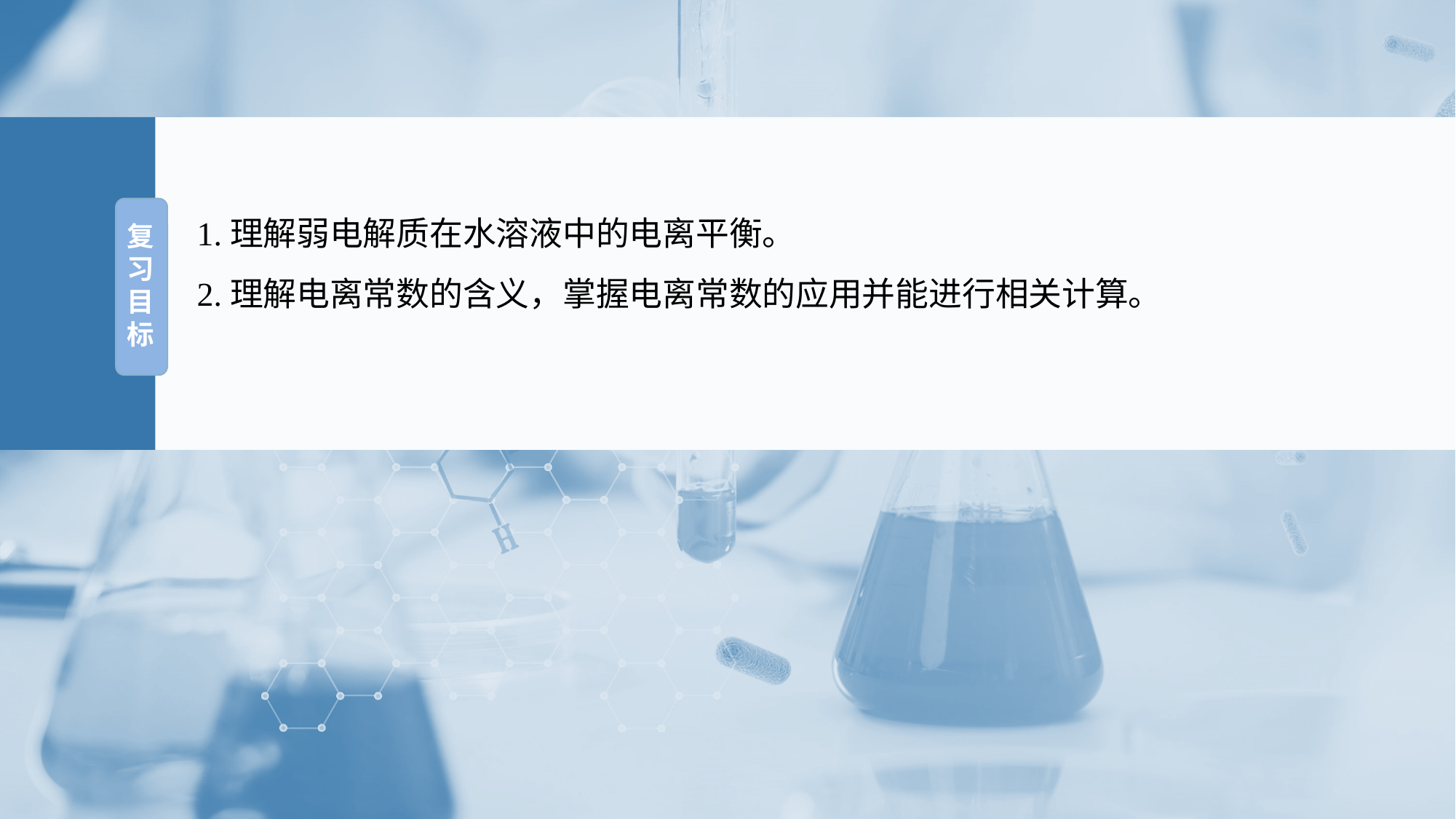

1.理解弱电解质在水溶液中的电离平衡。
2.理解电离常数的含义，掌握电离常数的应用并能进行相关计算。

复
习
目
标